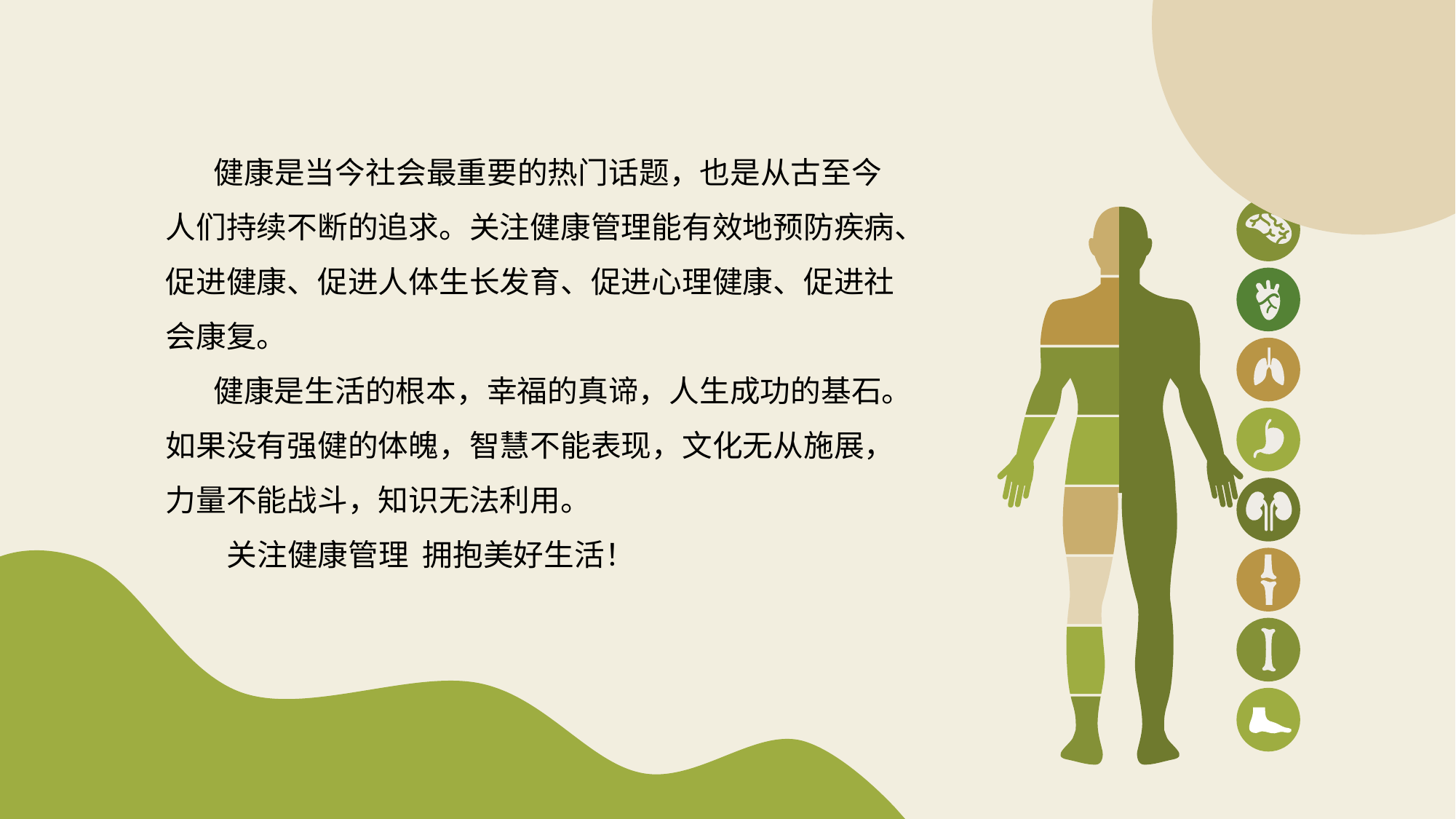

健康是当今社会最重要的热门话题，也是从古至今人们持续不断的追求。关注健康管理能有效地预防疾病、促进健康、促进人体生长发育、促进心理健康、促进社会康复。
      健康是生活的根本，幸福的真谛，人生成功的基石。如果没有强健的体魄，智慧不能表现，文化无从施展，力量不能战斗，知识无法利用。
        关注健康管理  拥抱美好生活！